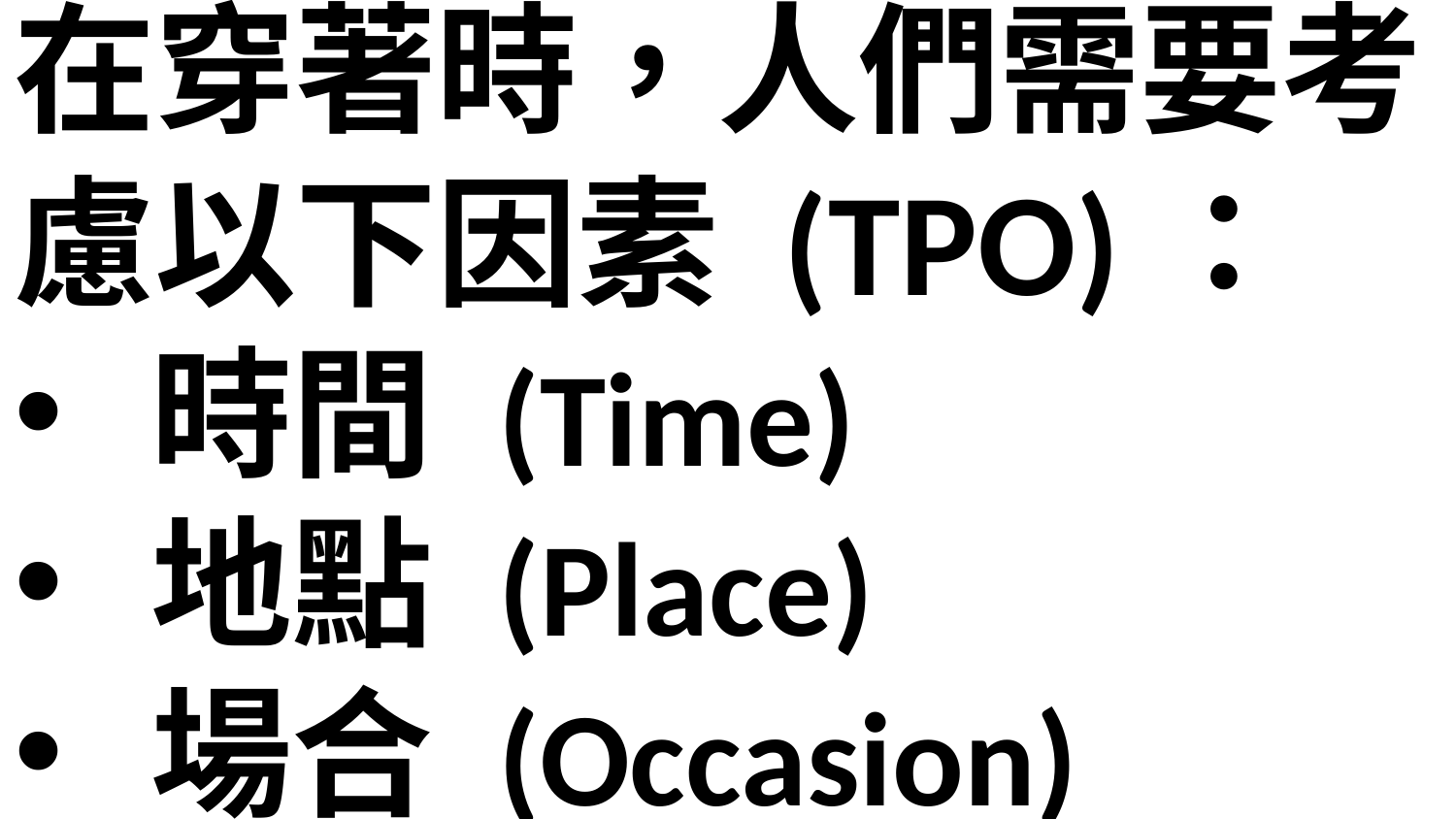

在穿著時，人們需要考慮以下因素 (TPO)：
時間 (Time)
地點 (Place)
場合 (Occasion)